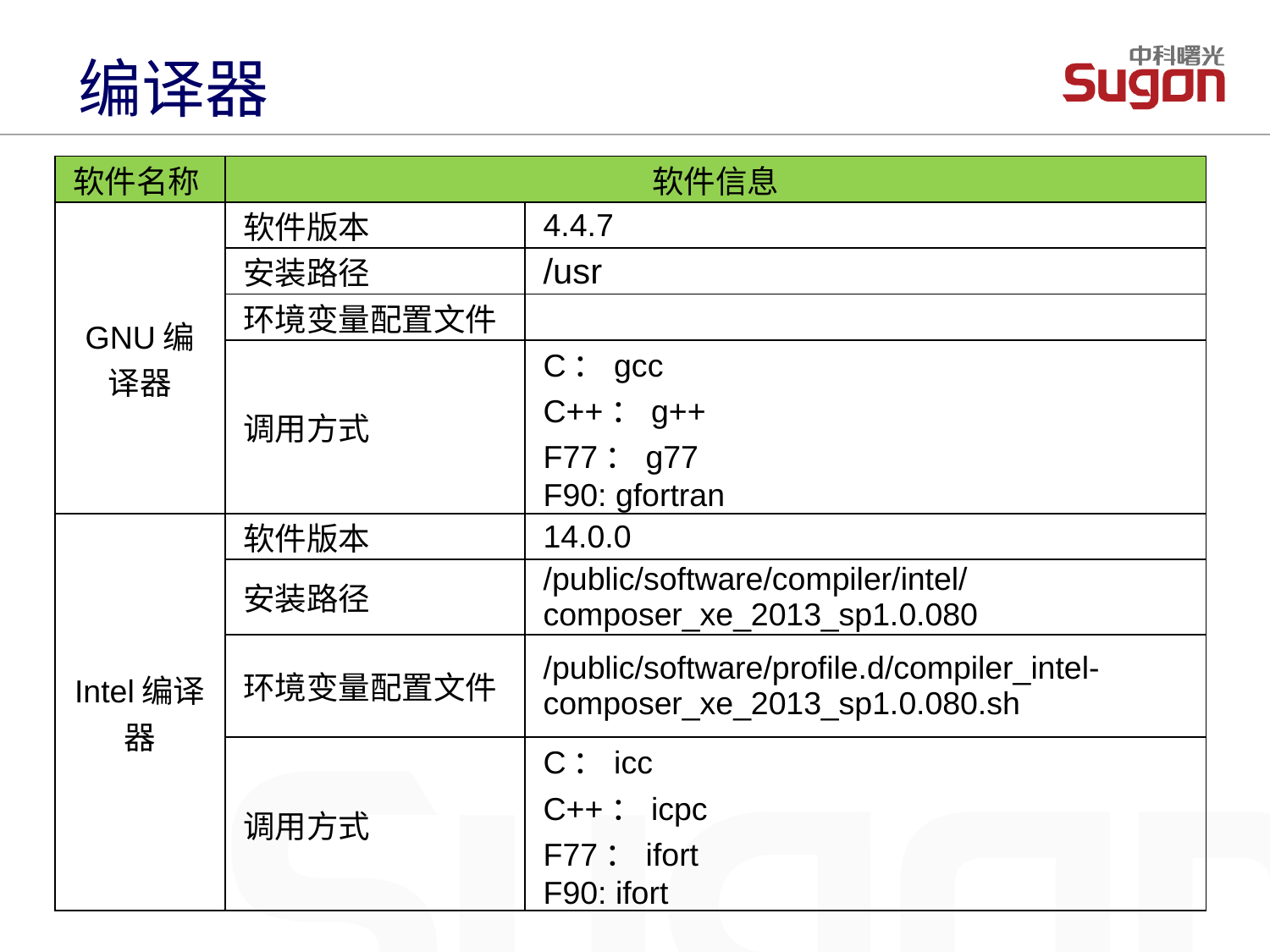

编译器
| 软件名称 | 软件信息 |  |
| --- | --- | --- |
| GNU编译器 | 软件版本 | 4.4.7 |
|  | 安装路径 | /usr |
|  | 环境变量配置文件 |  |
|  | 调用方式 | C：gcc C++：g++ F77：g77 F90: gfortran |
| Intel编译器 | 软件版本 | 14.0.0 |
|  | 安装路径 | /public/software/compiler/intel/composer\_xe\_2013\_sp1.0.080 |
|  | 环境变量配置文件 | /public/software/profile.d/compiler\_intel-composer\_xe\_2013\_sp1.0.080.sh |
|  | 调用方式 | C：icc C++：icpc F77：ifort F90: ifort |